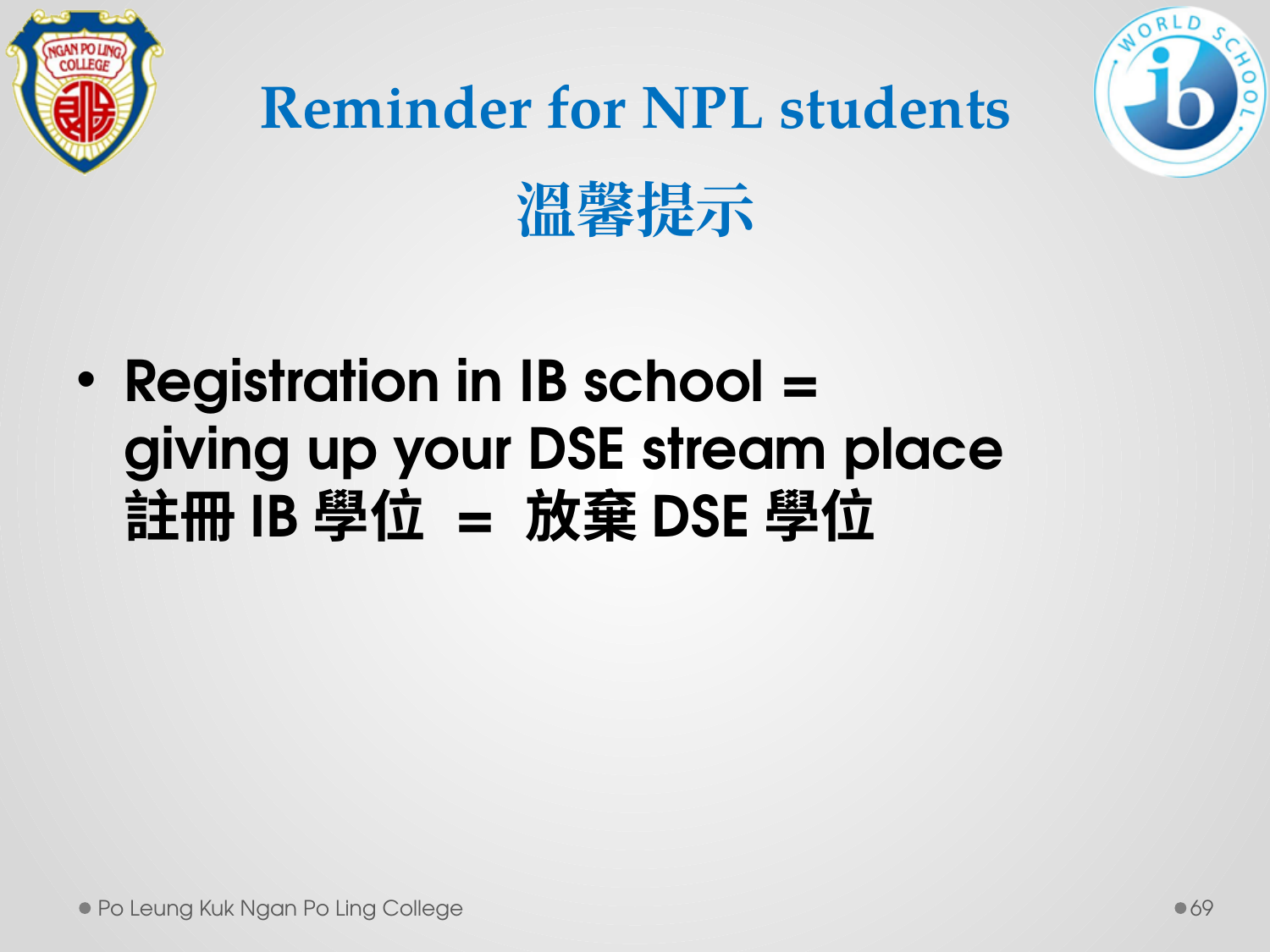

# Reminder for NPL students 溫馨提示
Registration in IB school =
giving up your DSE stream place
註冊IB學位 = 放棄DSE學位
Po Leung Kuk Ngan Po Ling College
69